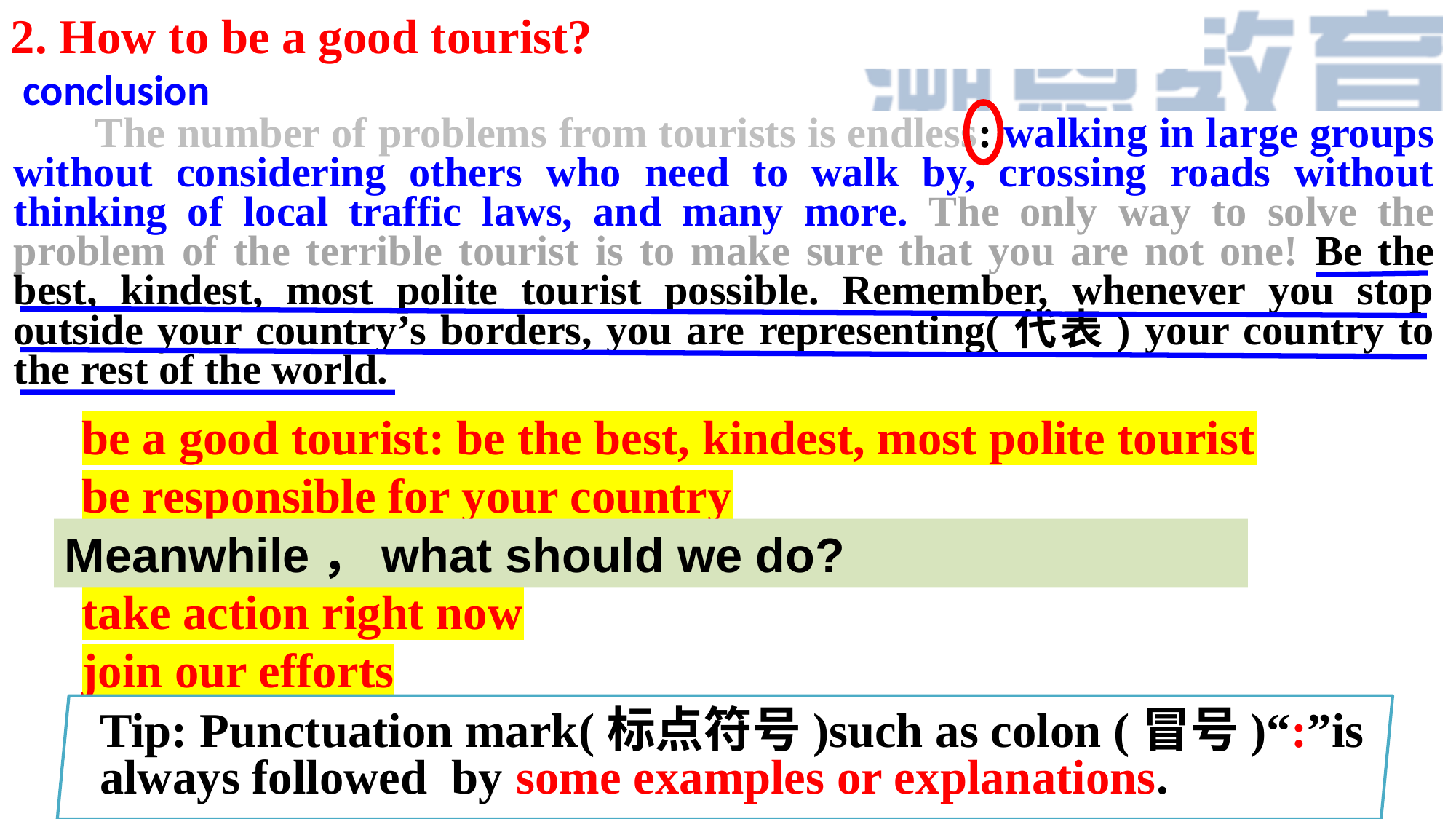

1. What conclusion can we draw from this paragraph?
2. How to be a good tourist?
conclusion

       The number of problems from tourists is endless: walking in large groups without considering others who need to walk by, crossing roads without thinking of local traffic laws, and many more. The only way to solve the problem of the terrible tourist is to make sure that you are not one!Be the best, kindest, most polite tourist possible. Remember, whenever you stop outside your country’s borders, you are representing(代表) your country to the rest of the world.
       The number of problems from tourists is endless: walking in large groups without considering others who need to walk by, crossing roads without thinking of local traffic laws, and many more. The only way to solve the problem of the terrible tourist is to make sure that you are not one! Be the best, kindest, most polite tourist possible. Remember, whenever you stop outside your country’s borders, you are representing(代表) your country to the rest of the world.
       The number of problems from tourists is endless: walking in large groups without considering others who need to walk by, crossing roads without thinking of local traffic laws, and many more. The only way to solve the problem of the terrible tourist is to make sure that you are not one! Be the best, kindest, most polite tourist possible. Remember, whenever you stop outside your country’s borders, you are representing(代表) your country to the rest of the world.
the  terrible  tourist

be a good tourist: be the best, kindest, most polite tourist
be responsible for your country

take action right now
join our efforts
Meanwhile，what should we do?
In a word, we should improve our a_____________.
wareness

Tip: Punctuation mark(标点符号)such as colon (冒号)“:”is always followed  by some examples or explanations.